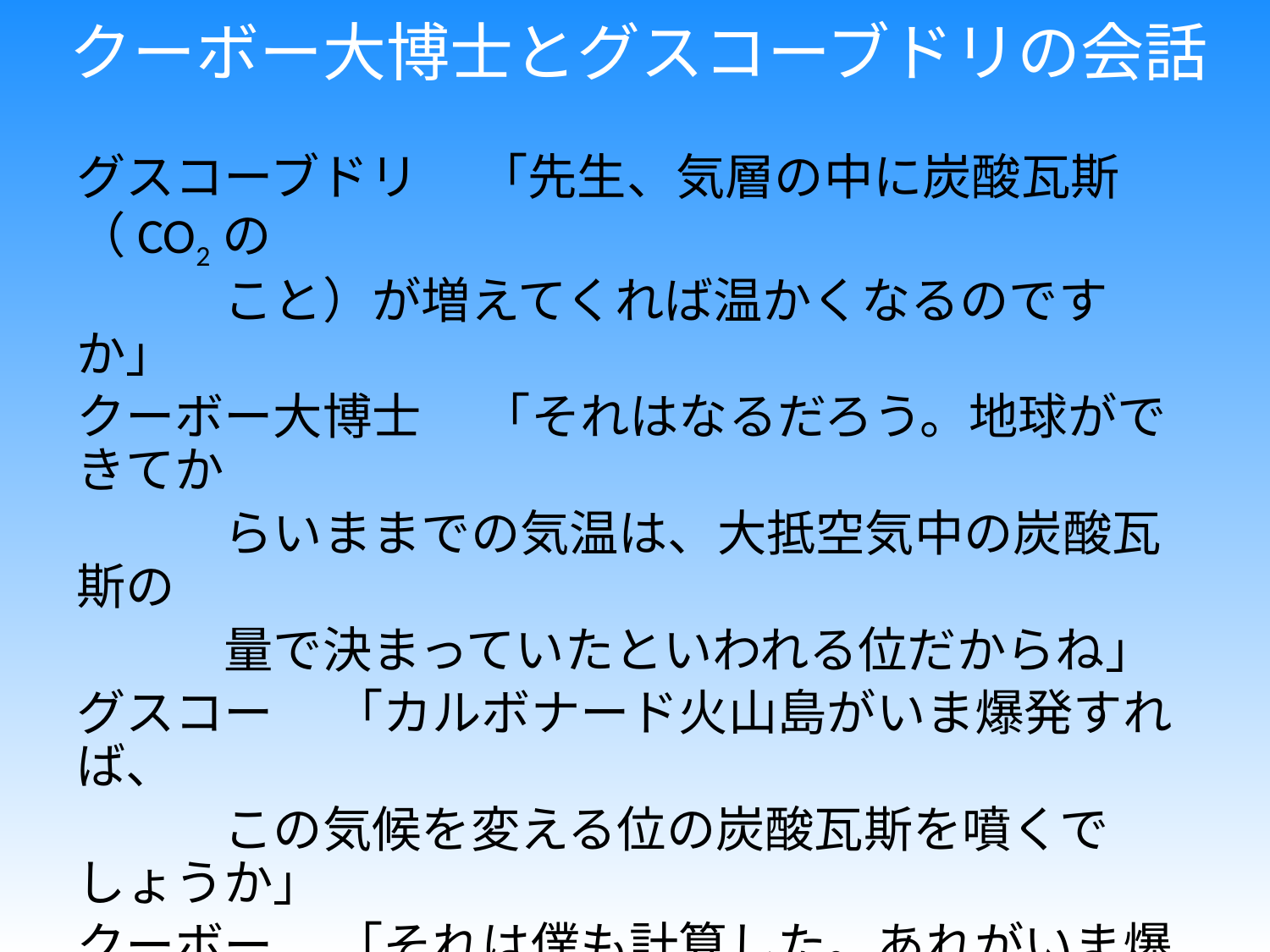

# クーボー大博士とグスコーブドリの会話
グスコーブドリ　 「先生、気層の中に炭酸瓦斯（CO2の
　　　こと）が増えてくれば温かくなるのですか」
クーボー大博士　 「それはなるだろう。地球ができてか
　　　らいままでの気温は、大抵空気中の炭酸瓦斯の
　　　量で決まっていたといわれる位だからね」
グスコー　 「カルボナード火山島がいま爆発すれば、
　　　この気候を変える位の炭酸瓦斯を噴くでしょうか」
クーボー　 「それは僕も計算した。あれがいま爆発す
　　　れば、瓦斯（ガス）はすぐ大循環の上層の風にま
　　　じって地球ぜんたいを包むだろう。そうして下層の
　　　空気や地表からの熱の放射を防ぎ、地球全体を
　　　平均で五度位温かにするだろうと思う」